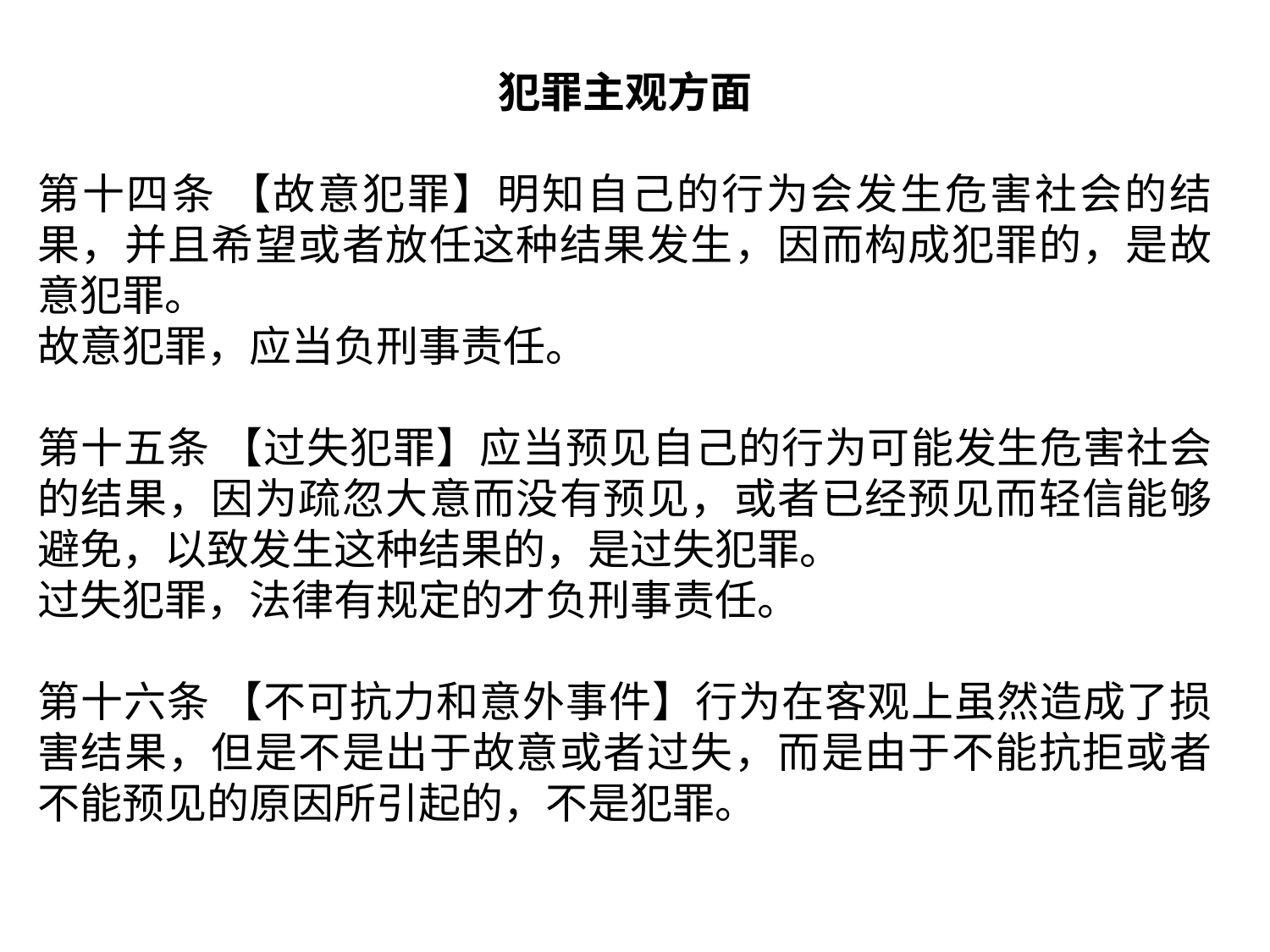

犯罪主观方面

第十四条 【故意犯罪】明知自己的行为会发生危害社会的结果，并且希望或者放任这种结果发生，因而构成犯罪的，是故意犯罪。
故意犯罪，应当负刑事责任。

第十五条 【过失犯罪】应当预见自己的行为可能发生危害社会的结果，因为疏忽大意而没有预见，或者已经预见而轻信能够避免，以致发生这种结果的，是过失犯罪。
过失犯罪，法律有规定的才负刑事责任。

第十六条 【不可抗力和意外事件】行为在客观上虽然造成了损害结果，但是不是出于故意或者过失，而是由于不能抗拒或者不能预见的原因所引起的，不是犯罪。